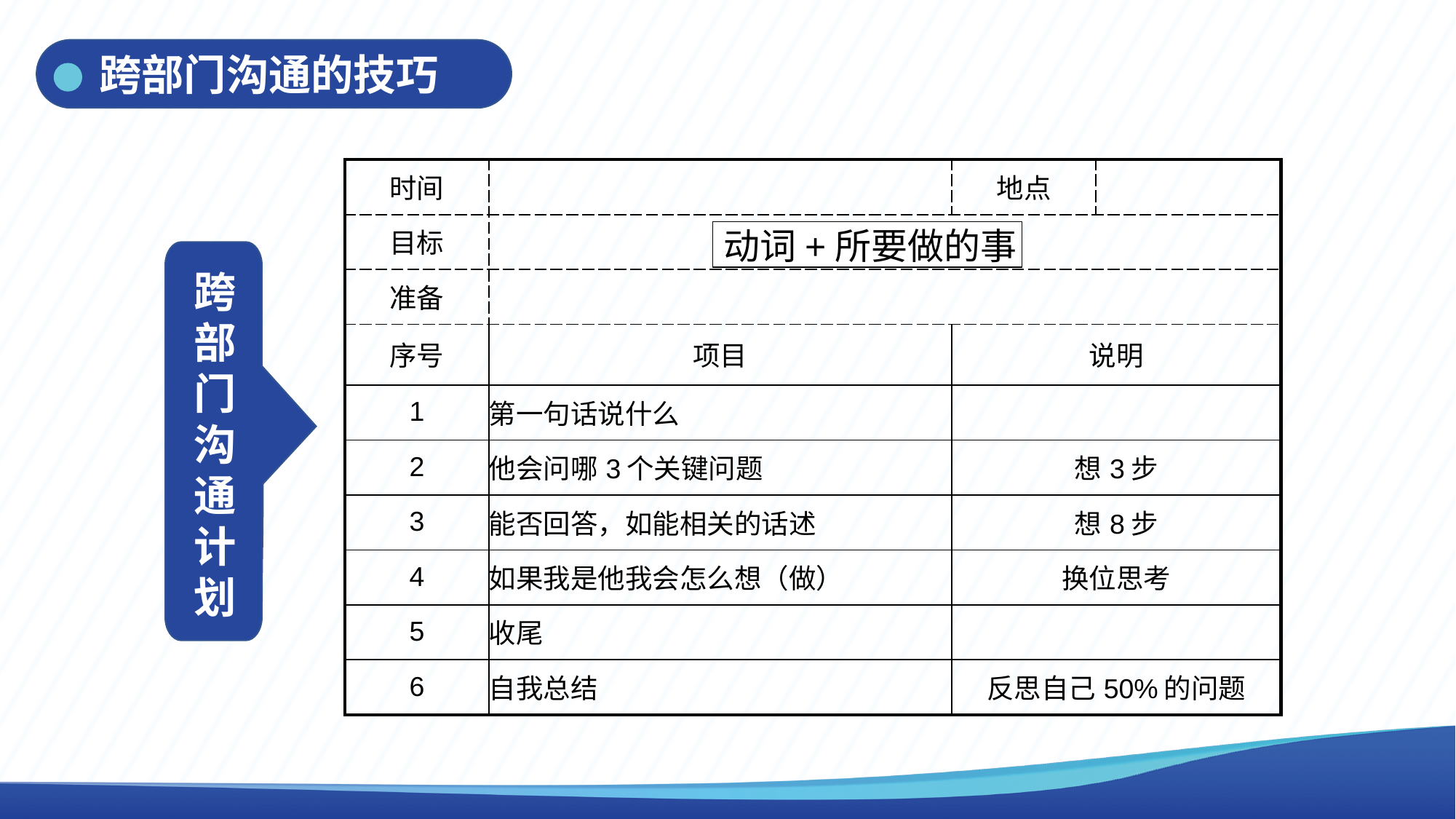

跨部门沟通的技巧

| 时间 |  | 地点 |  |
| --- | --- | --- | --- |
| 目标 |  |  |  |
| 准备 |  |  |  |
| 序号 | 项目 | 说明 |  |
| 1 | 第一句话说什么 |  |  |
| 2 | 他会问哪3个关键问题 | 想3步 |  |
| 3 | 能否回答，如能相关的话述 | 想8步 |  |
| 4 | 如果我是他我会怎么想（做） | 换位思考 |  |
| 5 | 收尾 |  |  |
| 6 | 自我总结 | 反思自己50%的问题 |  |
动词+所要做的事

跨部门沟通计划